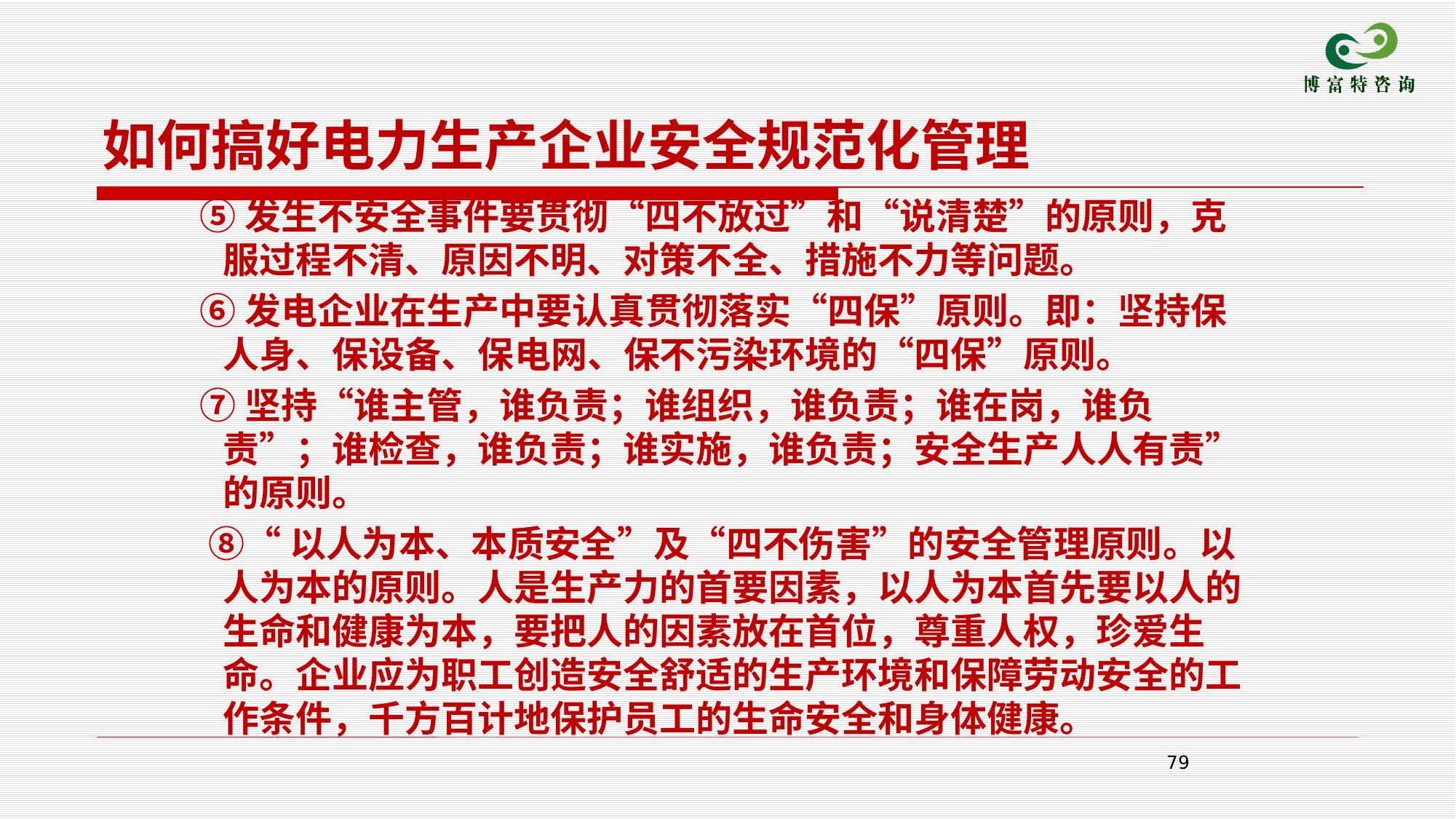

如何搞好电力生产企业安全规范化管理
    ⑤发生不安全事件要贯彻“四不放过”和“说清楚”的原则，克服过程不清、原因不明、对策不全、措施不力等问题。
    ⑥发电企业在生产中要认真贯彻落实“四保”原则。即：坚持保人身、保设备、保电网、保不污染环境的“四保”原则。
    ⑦坚持“谁主管，谁负责；谁组织，谁负责；谁在岗，谁负责”；谁检查，谁负责；谁实施，谁负责；安全生产人人有责”的原则。
     ⑧“以人为本、本质安全”及“四不伤害”的安全管理原则。以人为本的原则。人是生产力的首要因素，以人为本首先要以人的生命和健康为本，要把人的因素放在首位，尊重人权，珍爱生命。企业应为职工创造安全舒适的生产环境和保障劳动安全的工作条件，千方百计地保护员工的生命安全和身体健康。

79